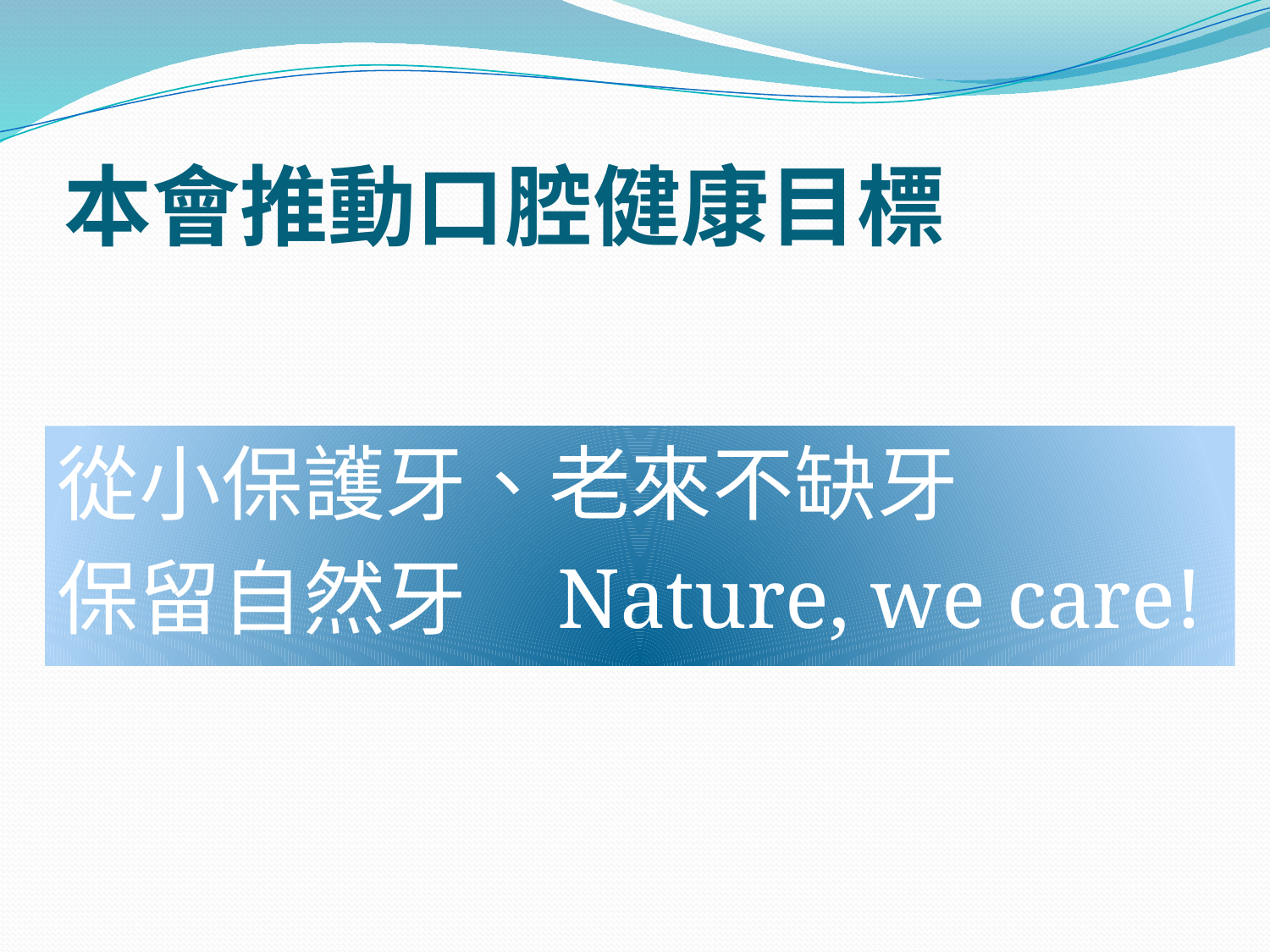

# 本會推動口腔健康目標
從小保護牙、老來不缺牙
保留自然牙    Nature, we care!